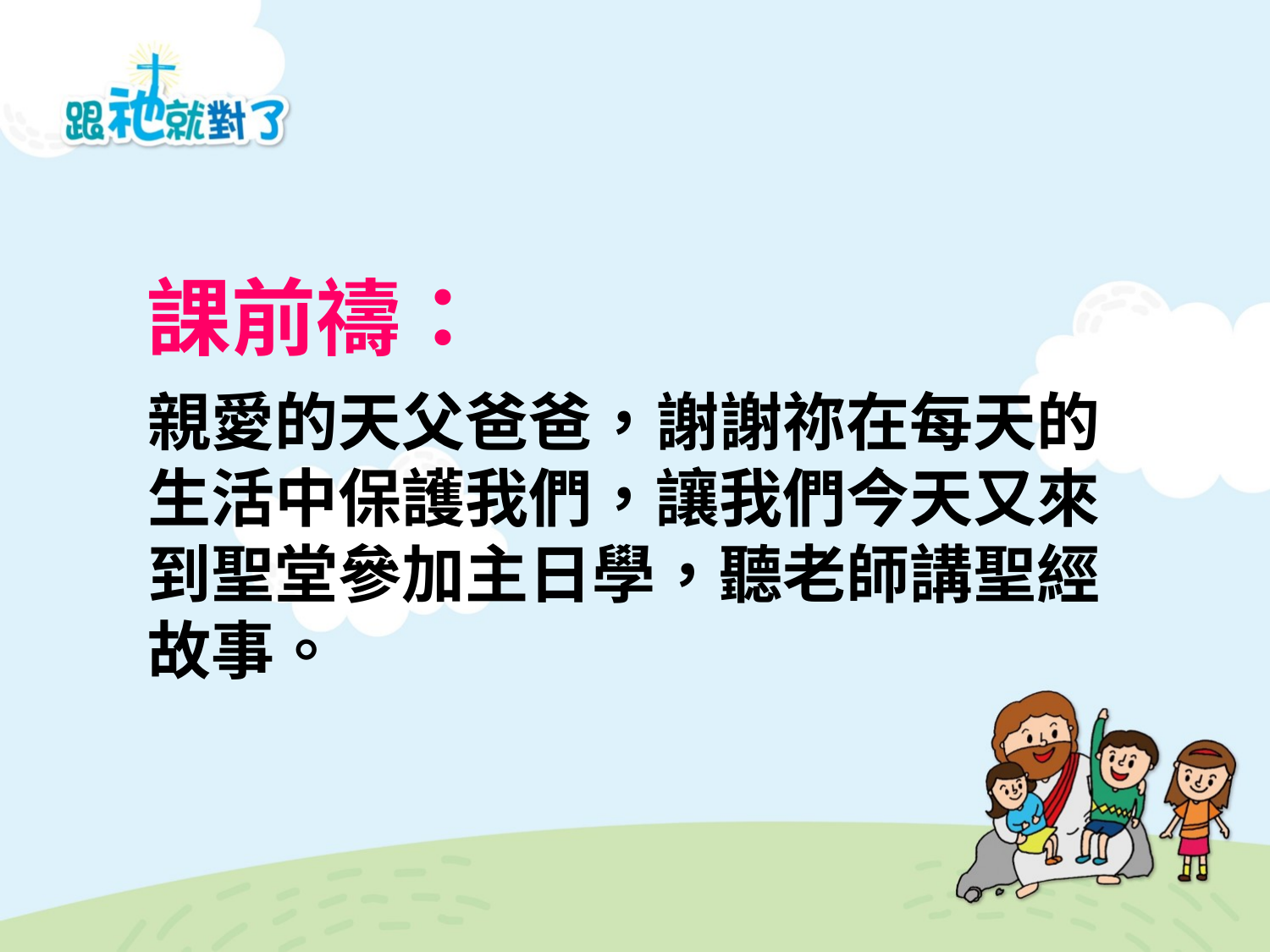

課前禱：
親愛的天父爸爸，謝謝祢在每天的生活中保護我們，讓我們今天又來到聖堂參加主日學，聽老師講聖經故事。